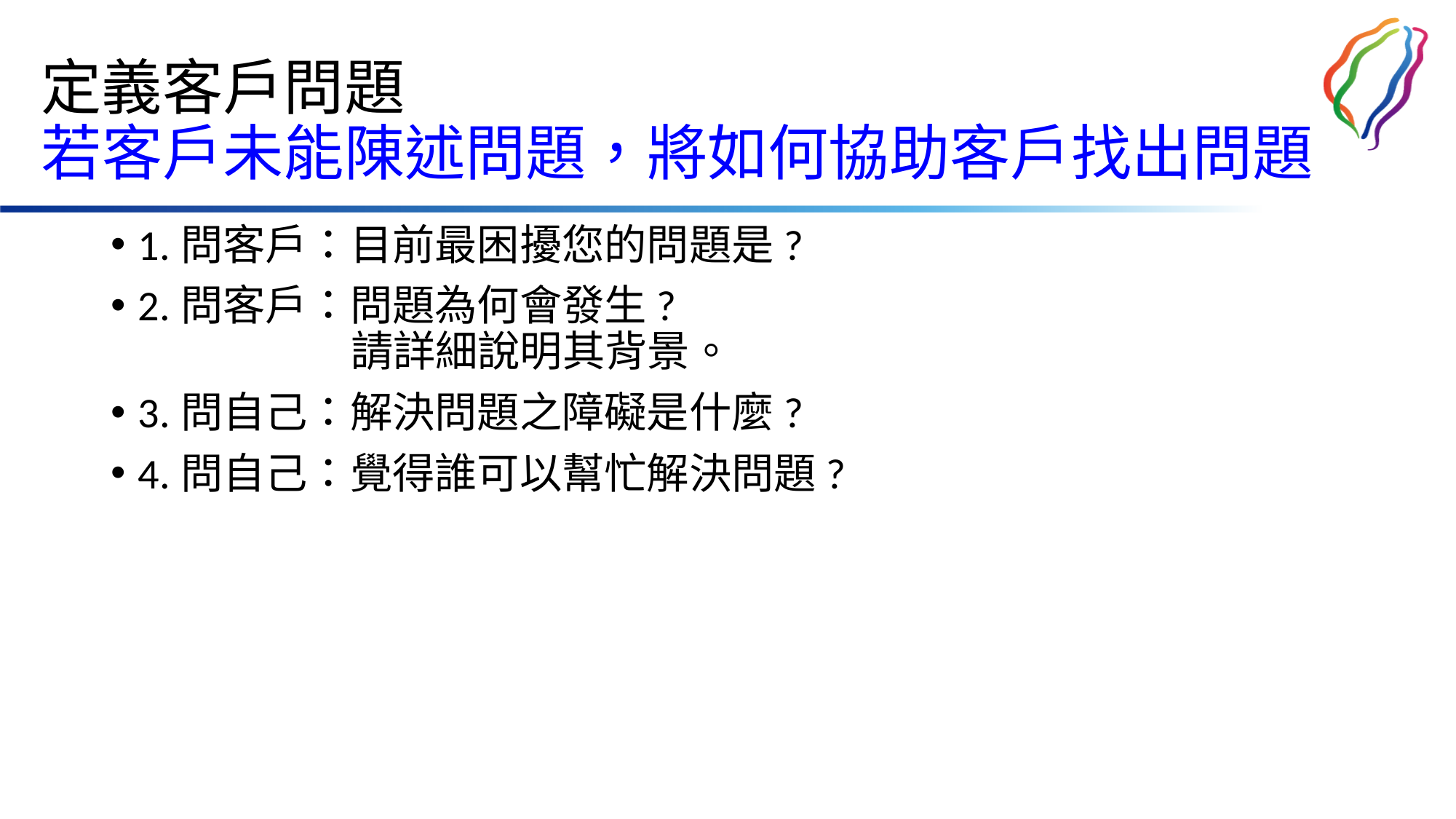

# 定義客戶問題 若客戶未能陳述問題，將如何協助客戶找出問題
1.問客戶：目前最困擾您的問題是?
2.問客戶：問題為何會發生?
                     請詳細說明其背景。
3.問自己：解決問題之障礙是什麼?
4.問自己：覺得誰可以幫忙解決問題?